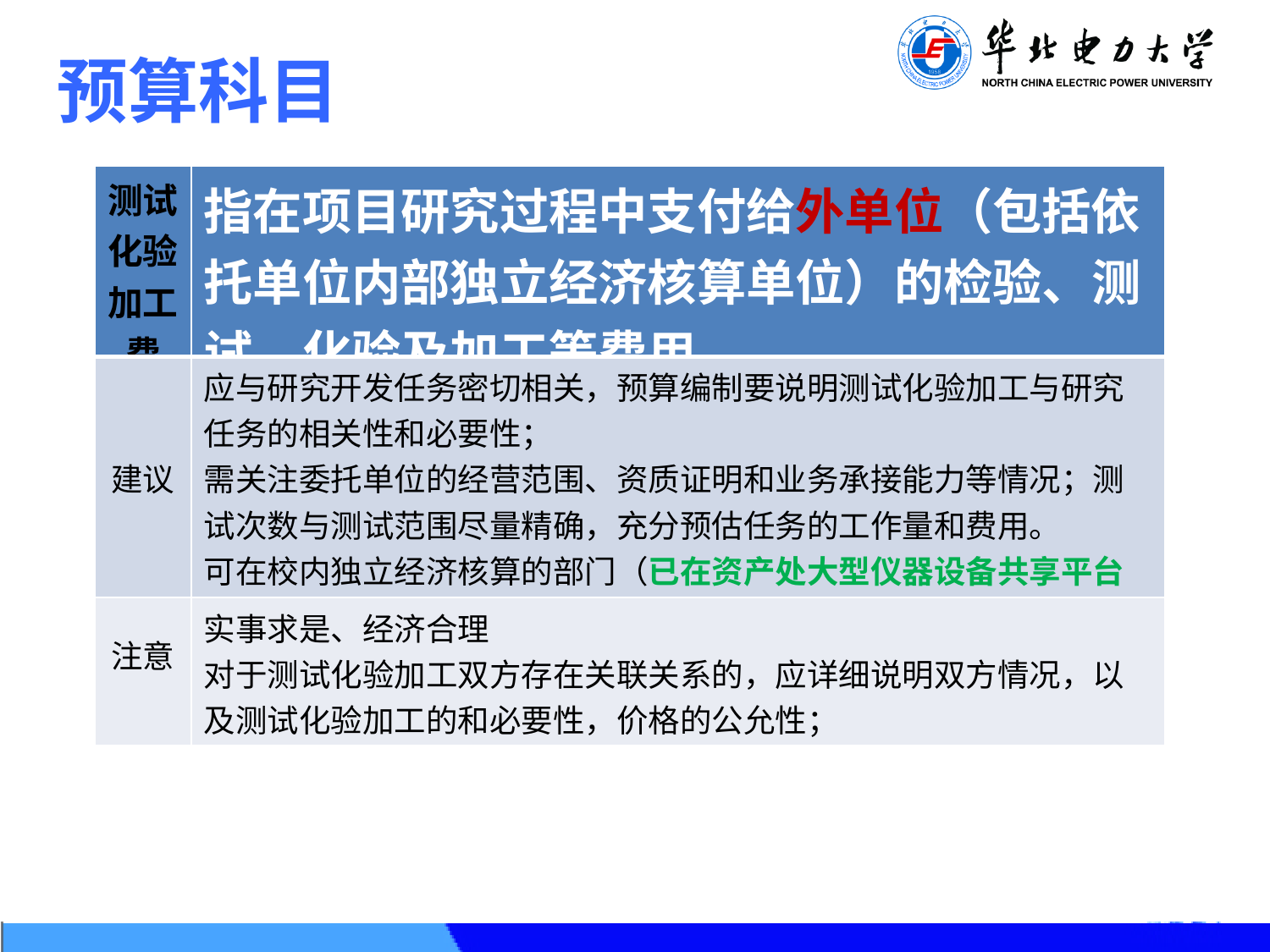

预算科目
| 测试化验加工费 | 指在项目研究过程中支付给外单位（包括依托单位内部独立经济核算单位）的检验、测试、化验及加工等费用。 |
| --- | --- |
| 建议 | 应与研究开发任务密切相关，预算编制要说明测试化验加工与研究任务的相关性和必要性； 需关注委托单位的经营范围、资质证明和业务承接能力等情况；测试次数与测试范围尽量精确，充分预估任务的工作量和费用。 可在校内独立经济核算的部门（已在资产处大型仪器设备共享平台登记）完成测试，定价按内部成本价（原则上低于市价）测算。 |
| 注意 | 实事求是、经济合理 对于测试化验加工双方存在关联关系的，应详细说明双方情况，以及测试化验加工的和必要性，价格的公允性； |